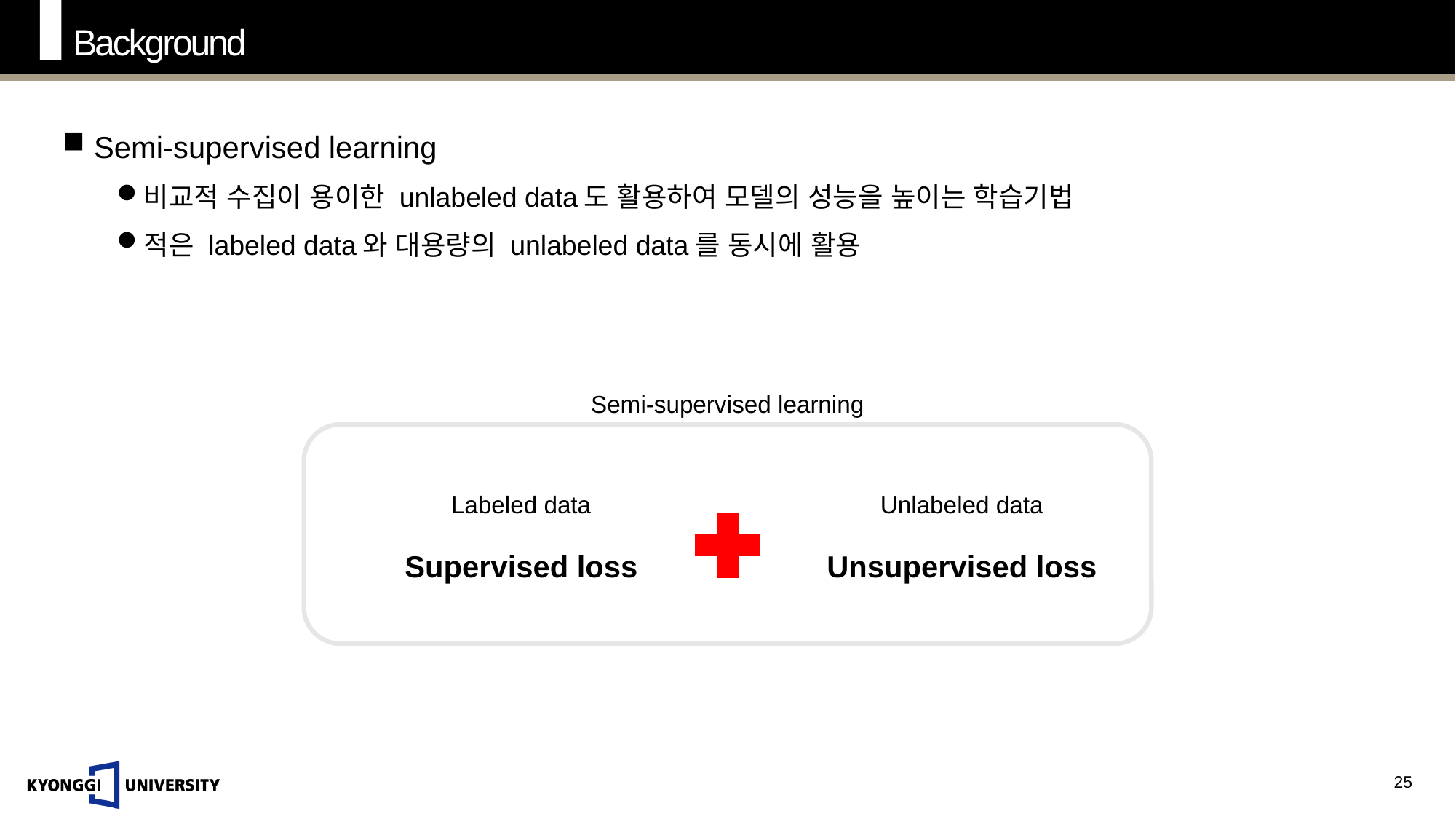

Background
Semi-supervised learning
비교적 수집이 용이한 unlabeled data도 활용하여 모델의 성능을 높이는 학습기법
적은 labeled data와 대용량의 unlabeled data를 동시에 활용
Semi-supervised learning

Labeled data

Supervised loss
Unlabeled data

Unsupervised loss